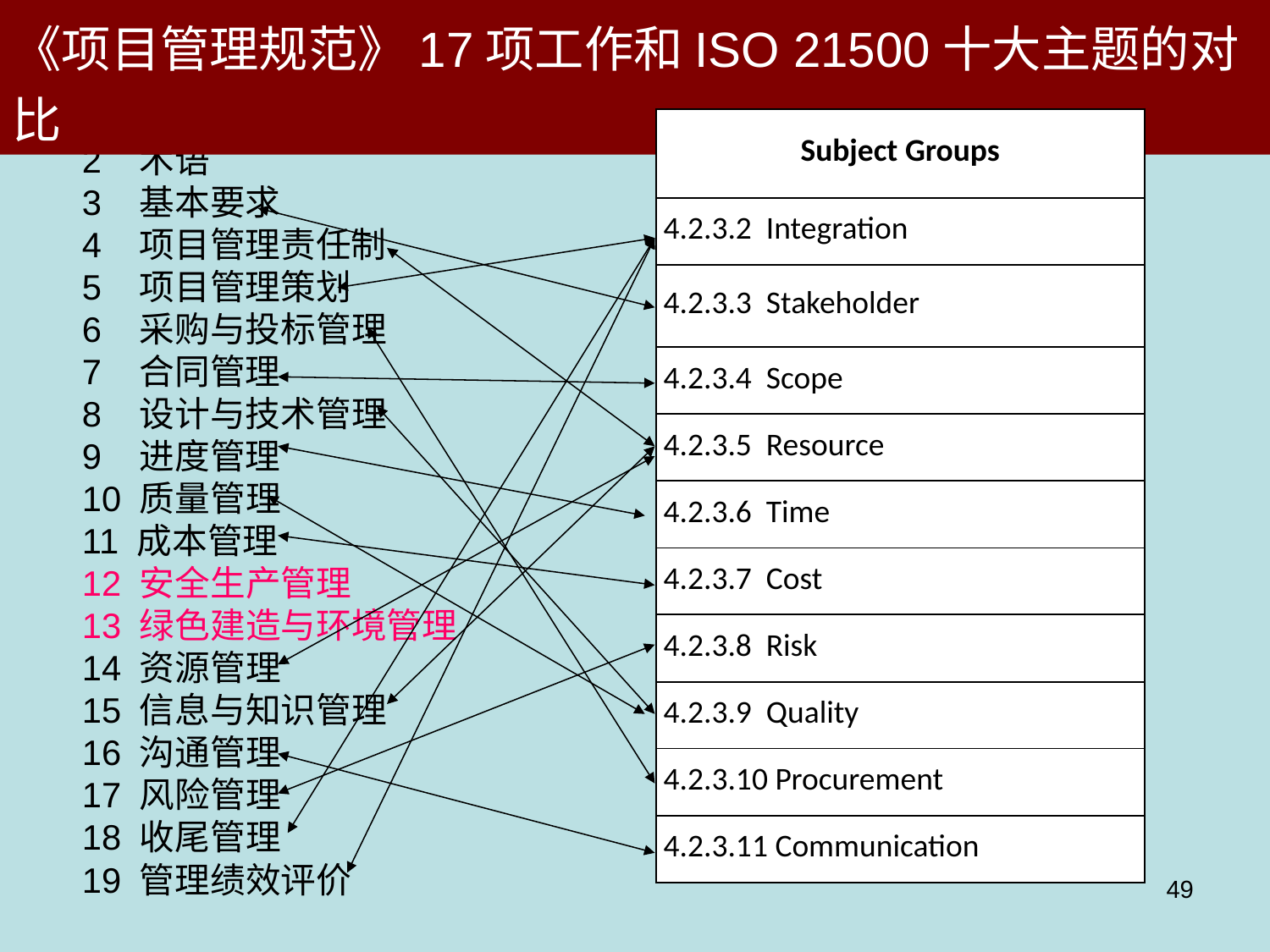

《项目管理规范》17项工作和ISO 21500十大主题的对比
1   总则
2   术语
3   基本要求
4   项目管理责任制
5   项目管理策划
6   采购与投标管理
7   合同管理
8   设计与技术管理
9   进度管理
10 质量管理
11 成本管理
12 安全生产管理
13 绿色建造与环境管理
14 资源管理
15 信息与知识管理
16 沟通管理
17 风险管理
18 收尾管理
19 管理绩效评价
| Subject Groups |
| --- |
| 4.2.3.2 Integration |
| 4.2.3.3 Stakeholder |
| 4.2.3.4 Scope |
| 4.2.3.5 Resource |
| 4.2.3.6 Time |
| 4.2.3.7 Cost |
| 4.2.3.8 Risk |
| 4.2.3.9 Quality |
| 4.2.3.10 Procurement |
| 4.2.3.11 Communication |

49